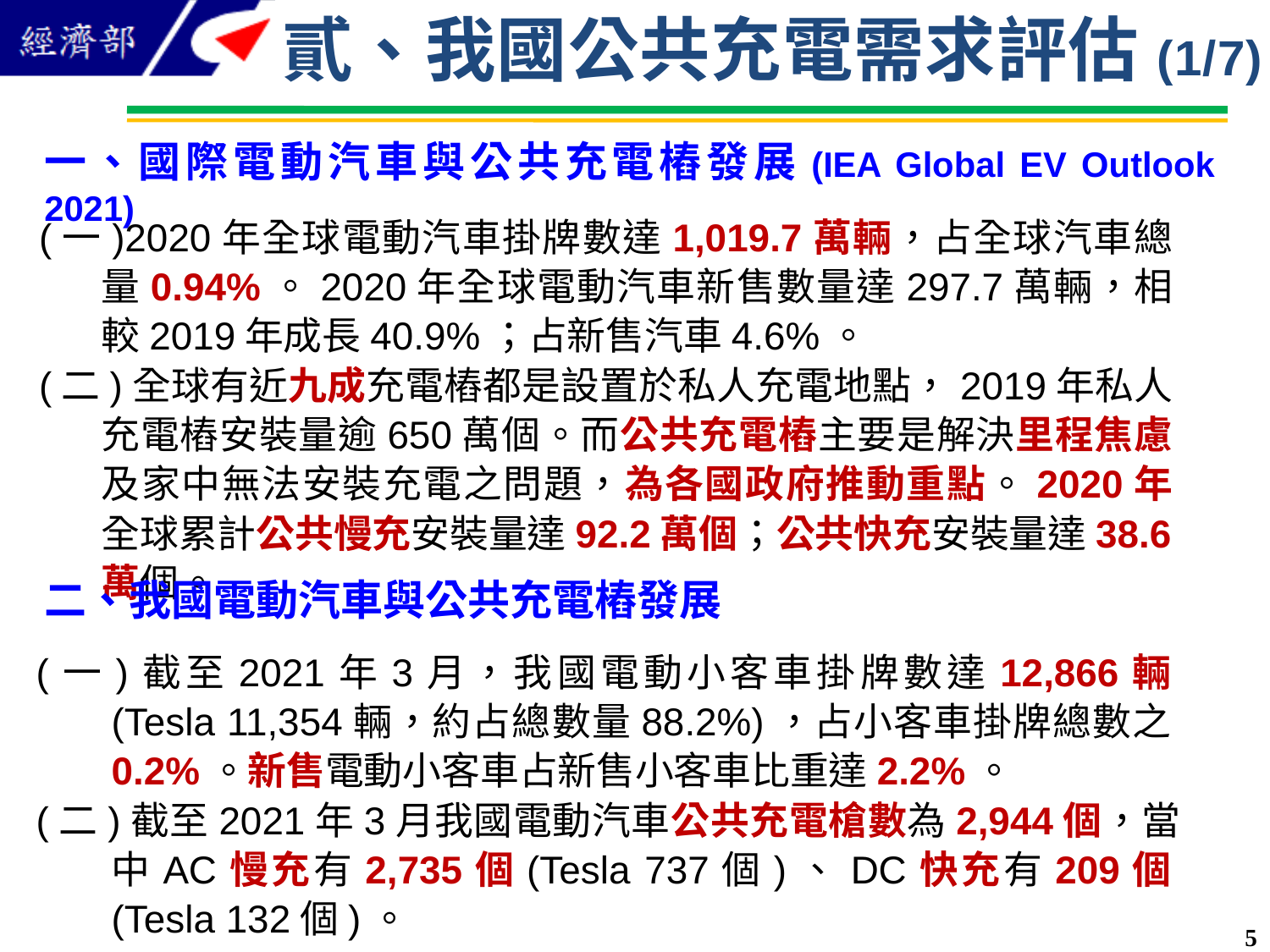

貳、我國公共充電需求評估(1/7)
一、國際電動汽車與公共充電樁發展(IEA Global EV Outlook 2021)
(一)2020年全球電動汽車掛牌數達1,019.7萬輛，占全球汽車總量0.94%。2020年全球電動汽車新售數量達297.7萬輛，相較2019年成長40.9%；占新售汽車4.6%。
(二)全球有近九成充電樁都是設置於私人充電地點，2019年私人充電樁安裝量逾650萬個。而公共充電樁主要是解決里程焦慮及家中無法安裝充電之問題，為各國政府推動重點。2020年全球累計公共慢充安裝量達92.2萬個；公共快充安裝量達38.6萬個。
二、我國電動汽車與公共充電樁發展
(一)截至2021年3月，我國電動小客車掛牌數達12,866輛(Tesla 11,354輛，約占總數量88.2%)，占小客車掛牌總數之0.2%。新售電動小客車占新售小客車比重達2.2%。
(二)截至2021年3月我國電動汽車公共充電槍數為2,944個，當中AC慢充有2,735個(Tesla 737個)、DC快充有209個(Tesla 132個)。
5